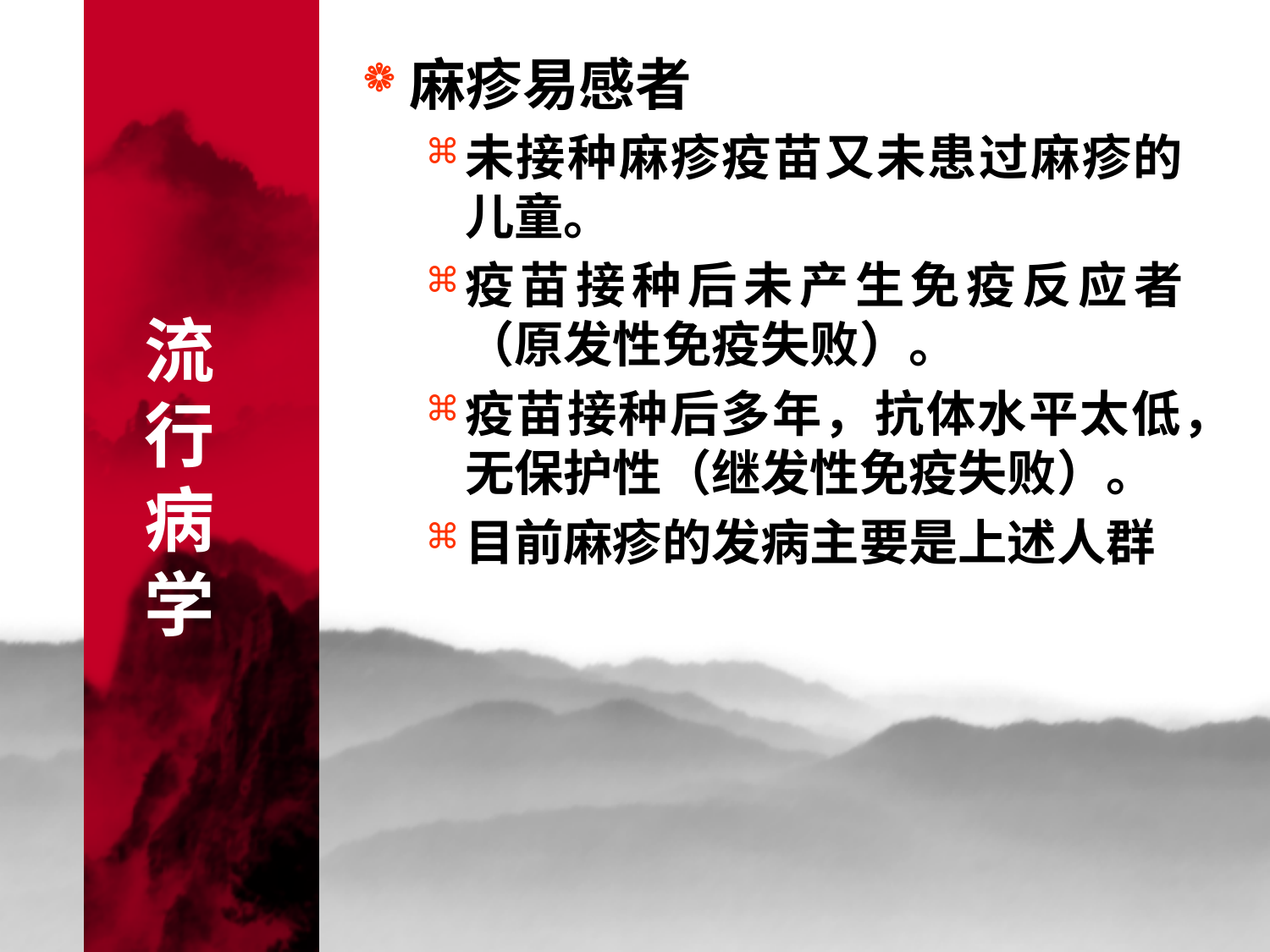

麻疹易感者
未接种麻疹疫苗又未患过麻疹的儿童。
疫苗接种后未产生免疫反应者（原发性免疫失败）。
疫苗接种后多年，抗体水平太低，无保护性（继发性免疫失败）。
目前麻疹的发病主要是上述人群

# 流 行 病 学